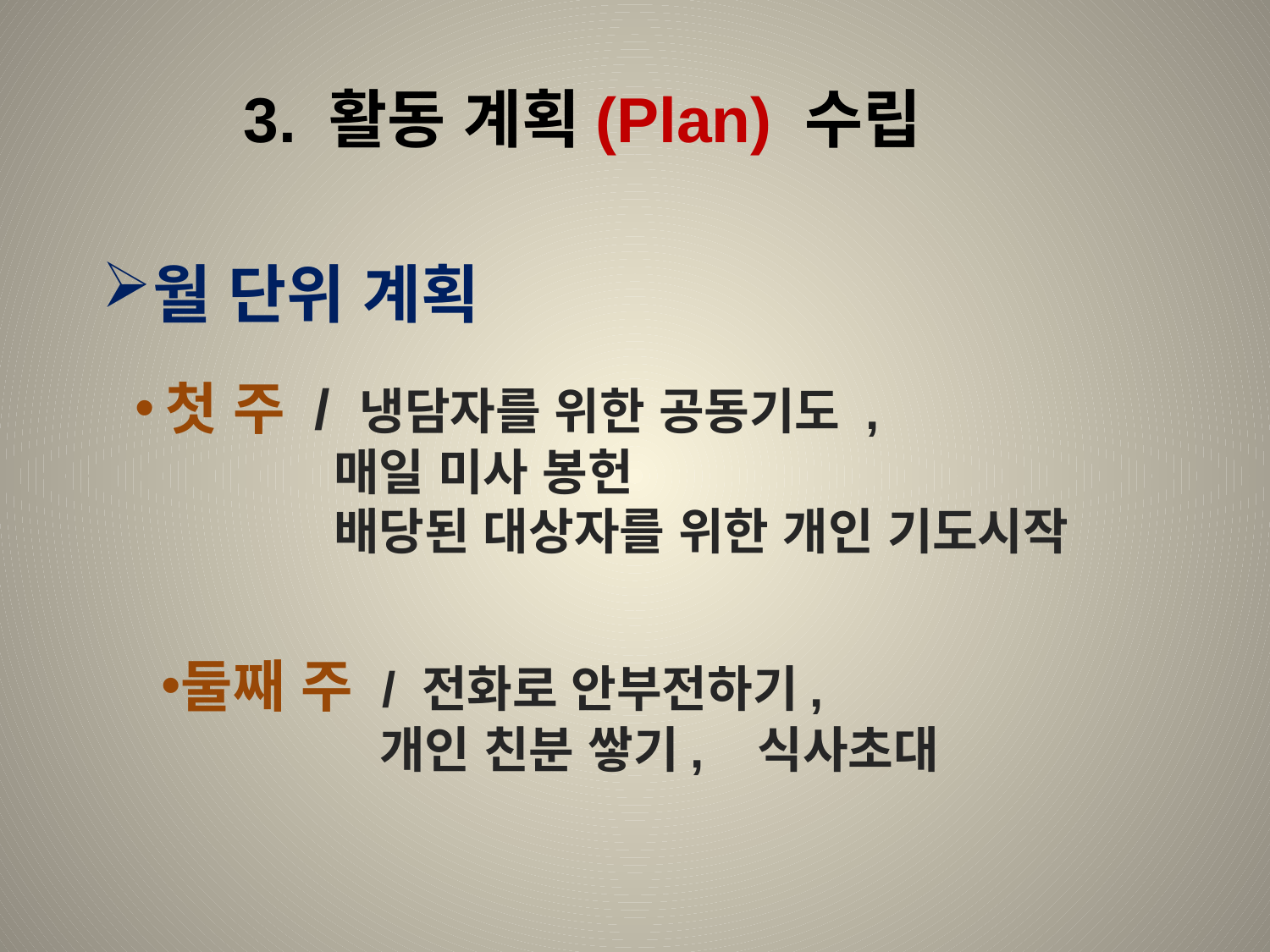

# 3. 활동 계획(Plan) 수립
월 단위 계획
첫 주 / 냉담자를 위한 공동기도 ,
                매일 미사 봉헌
                배당된 대상자를 위한 개인 기도시작
둘째 주 / 전화로 안부전하기,
               개인 친분 쌓기,   식사초대